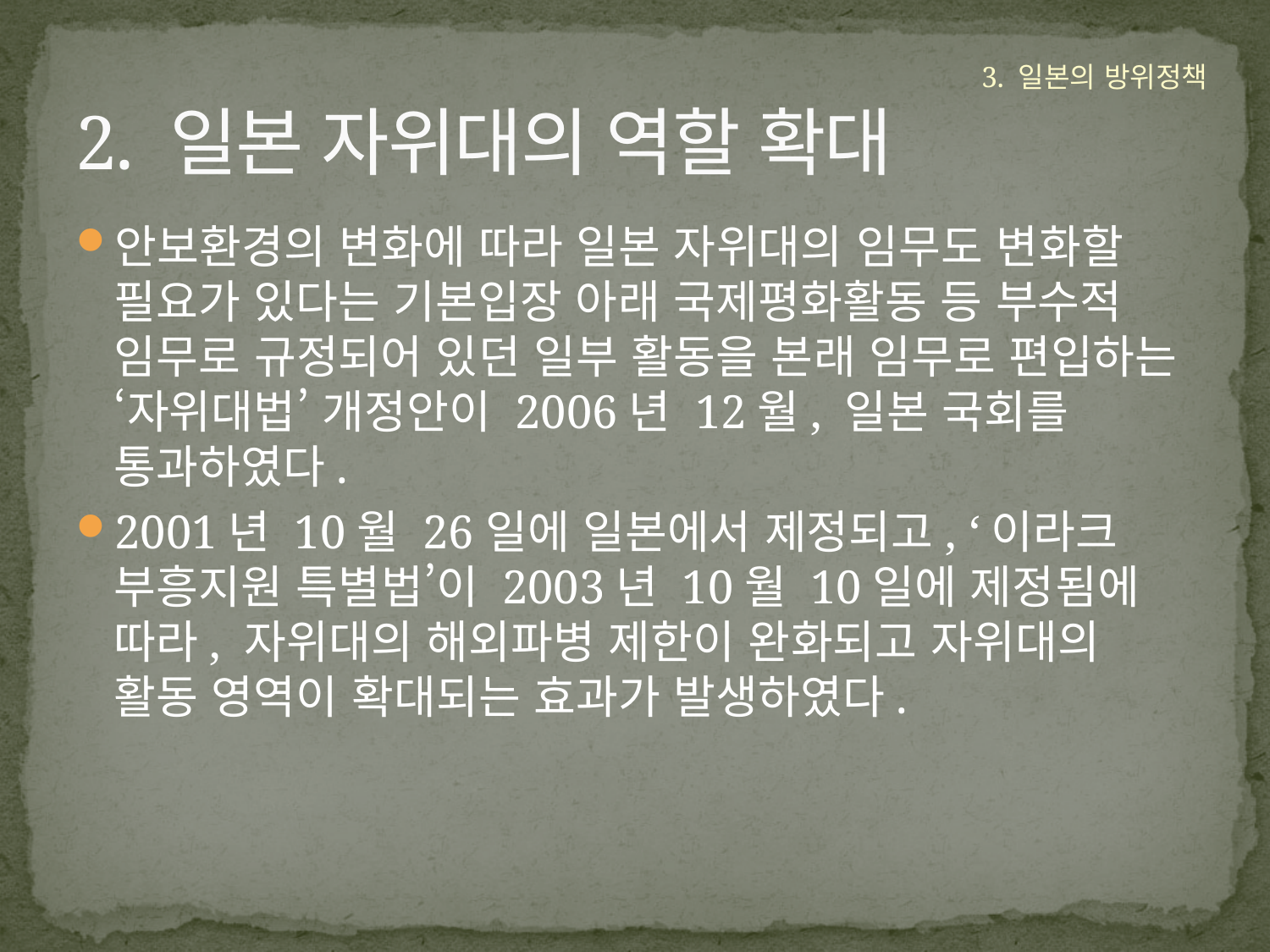

# 2. 일본 자위대의 역할 확대
3. 일본의 방위정책
안보환경의 변화에 따라 일본 자위대의 임무도 변화할 필요가 있다는 기본입장 아래 국제평화활동 등 부수적 임무로 규정되어 있던 일부 활동을 본래 임무로 편입하는 ‘자위대법’ 개정안이 2006년 12월, 일본 국회를 통과하였다.
2001년 10월 26일에 일본에서 제정되고, ‘이라크 부흥지원 특별법’이 2003년 10월 10일에 제정됨에 따라, 자위대의 해외파병 제한이 완화되고 자위대의 활동 영역이 확대되는 효과가 발생하였다.